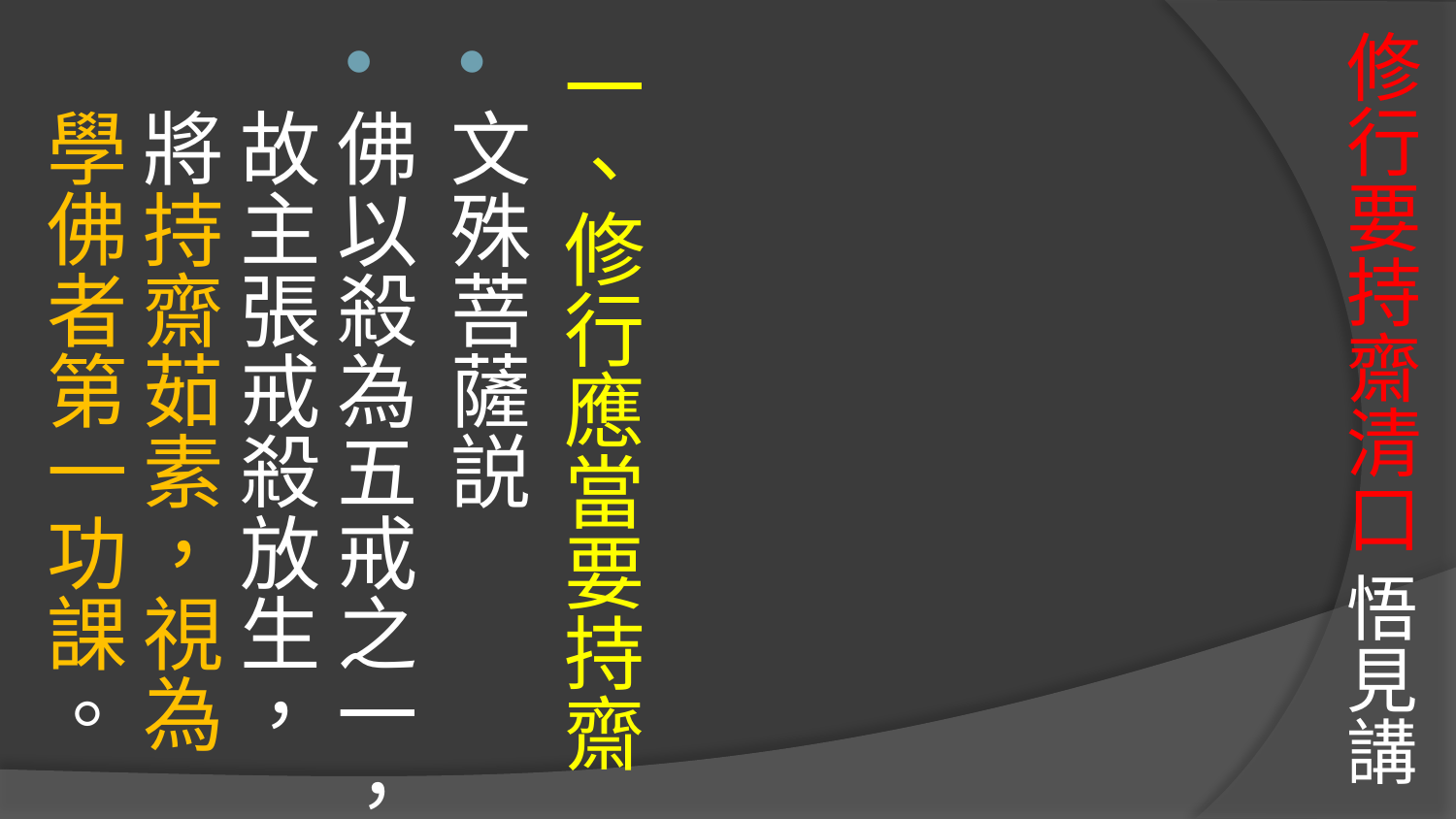

# 修行要持齋清口 悟見講
一、修行應當要持齋
文殊菩薩説
佛以殺為五戒之一，故主張戒殺放生，將持齋茹素，視為學佛者第一功課。